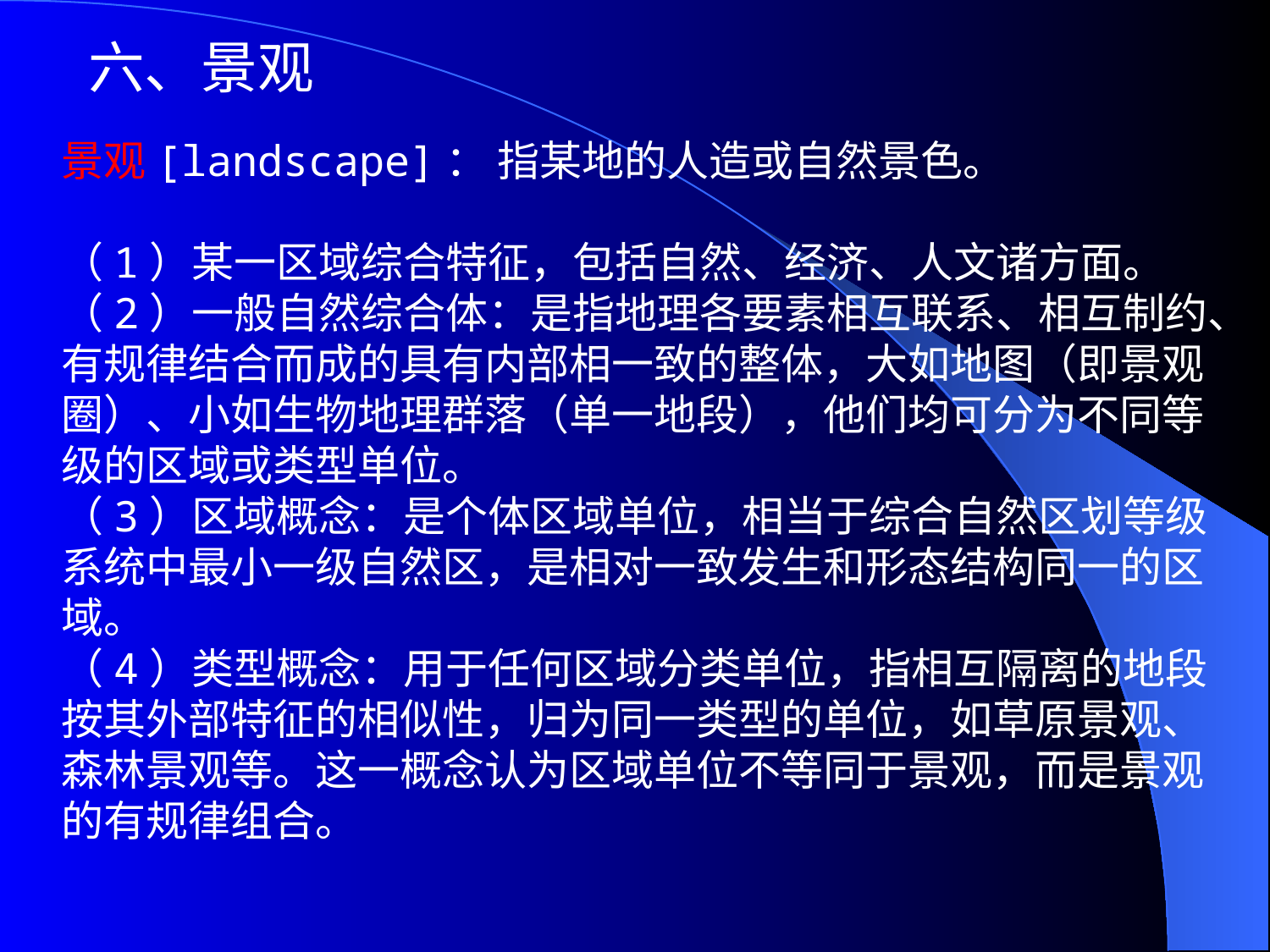

六、景观
景观[landscape]： 指某地的人造或自然景色。

（1）某一区域综合特征，包括自然、经济、人文诸方面。
（2）一般自然综合体：是指地理各要素相互联系、相互制约、有规律结合而成的具有内部相一致的整体，大如地图（即景观圈）、小如生物地理群落（单一地段），他们均可分为不同等级的区域或类型单位。
（3）区域概念：是个体区域单位，相当于综合自然区划等级系统中最小一级自然区，是相对一致发生和形态结构同一的区域。
（4）类型概念：用于任何区域分类单位，指相互隔离的地段按其外部特征的相似性，归为同一类型的单位，如草原景观、森林景观等。这一概念认为区域单位不等同于景观，而是景观的有规律组合。